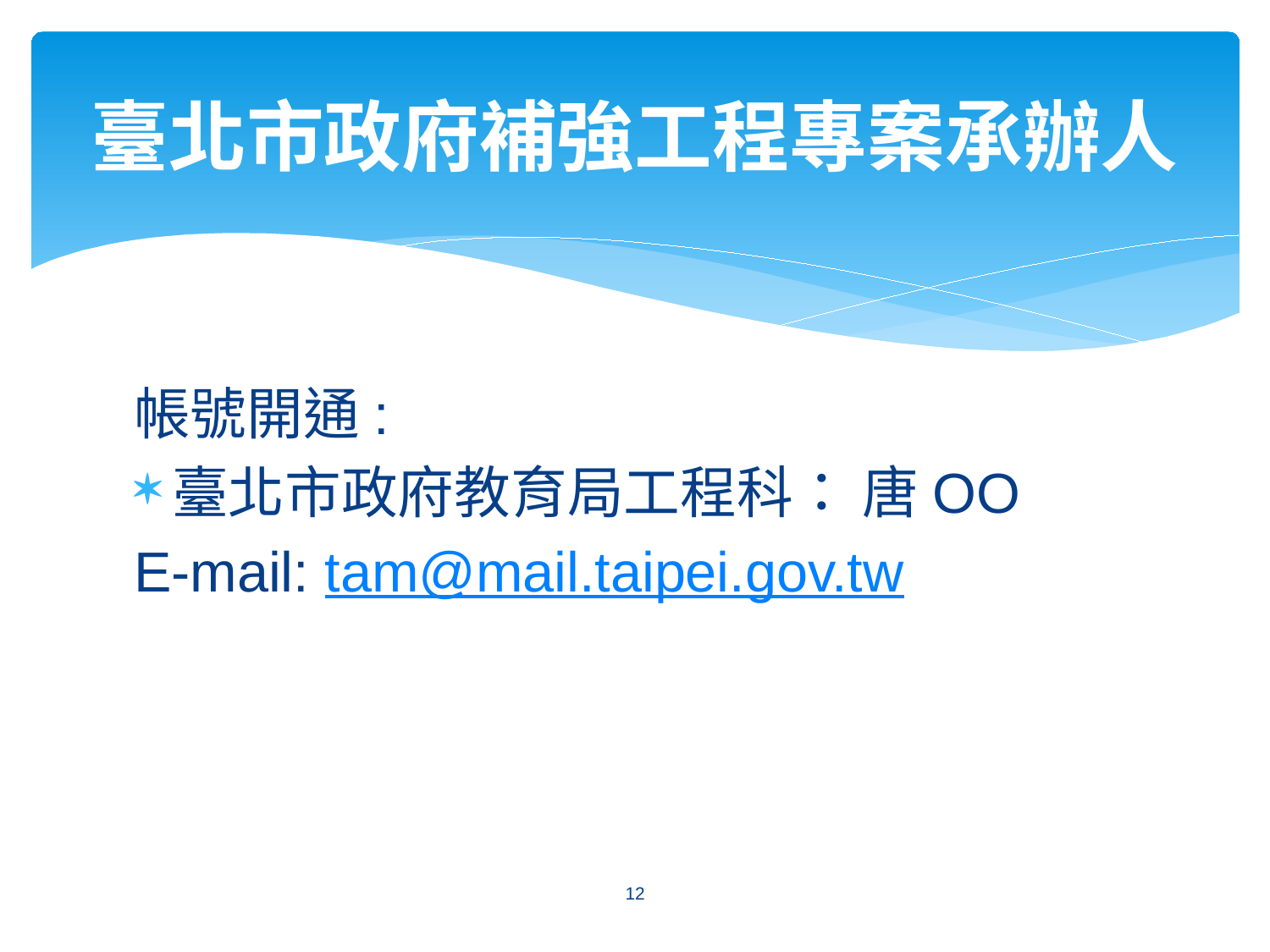

# 臺北市政府補強工程專案承辦人
帳號開通:
臺北市政府教育局工程科： 唐OO
E-mail: tam@mail.taipei.gov.tw

12